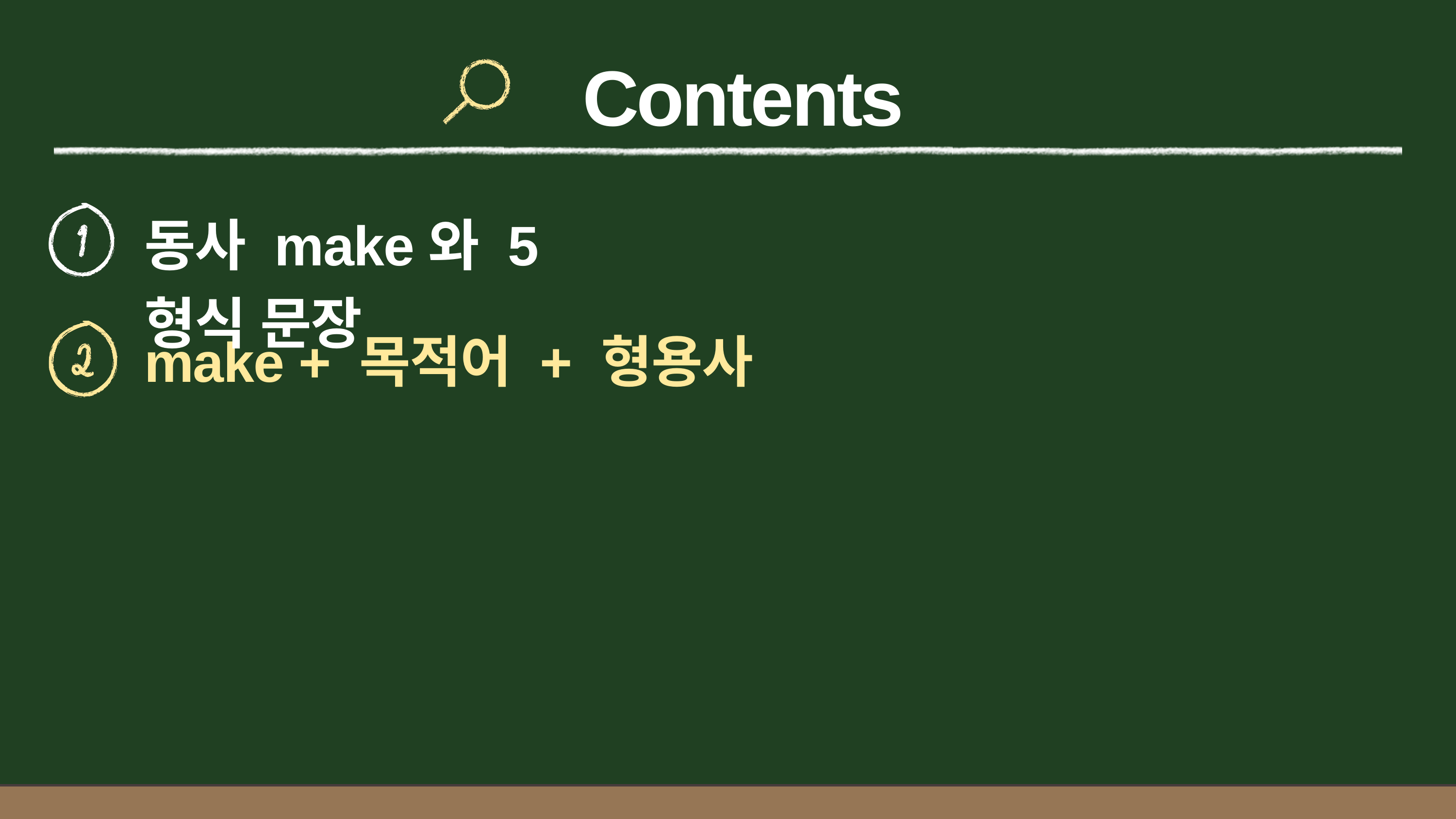

Contents

동사 make와 5형식 문장

make + 목적어 + 형용사